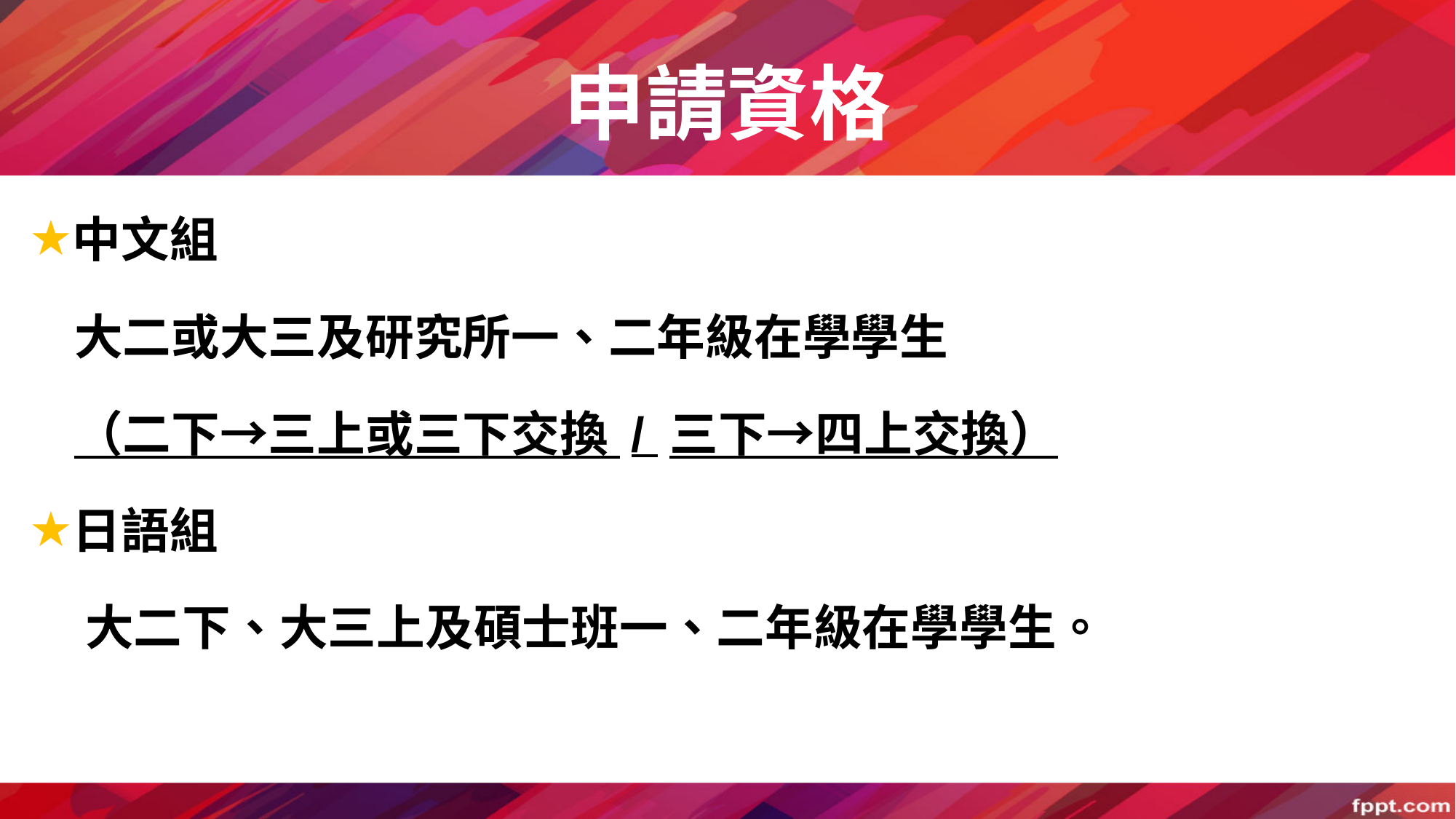

# 申請資格
中文組
   大二或大三及研究所一、二年級在學學生
   （二下→三上或三下交換 / 三下→四上交換）
日語組
    大二下、大三上及碩士班一、二年級在學學生。